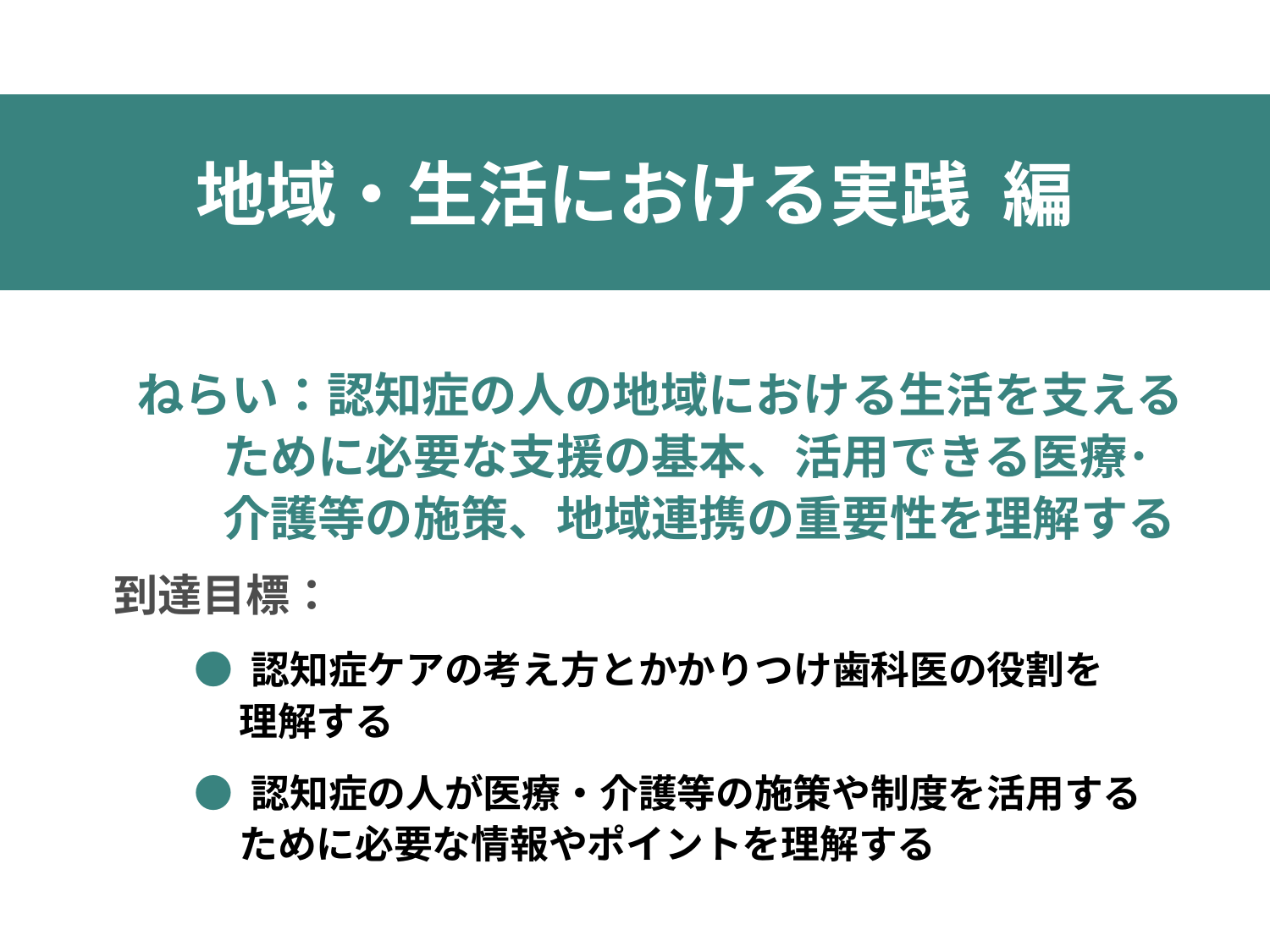

地域・生活における実践  編
 ねらい：認知症の人の地域における生活を支える
         ために必要な支援の基本、活用できる医療･
         介護等の施策、地域連携の重要性を理解する
到達目標：
         ● 認知症ケアの考え方とかかりつけ歯科医の役割を
             理解する
         ● 認知症の人が医療・介護等の施策や制度を活用する
             ために必要な情報やポイントを理解する